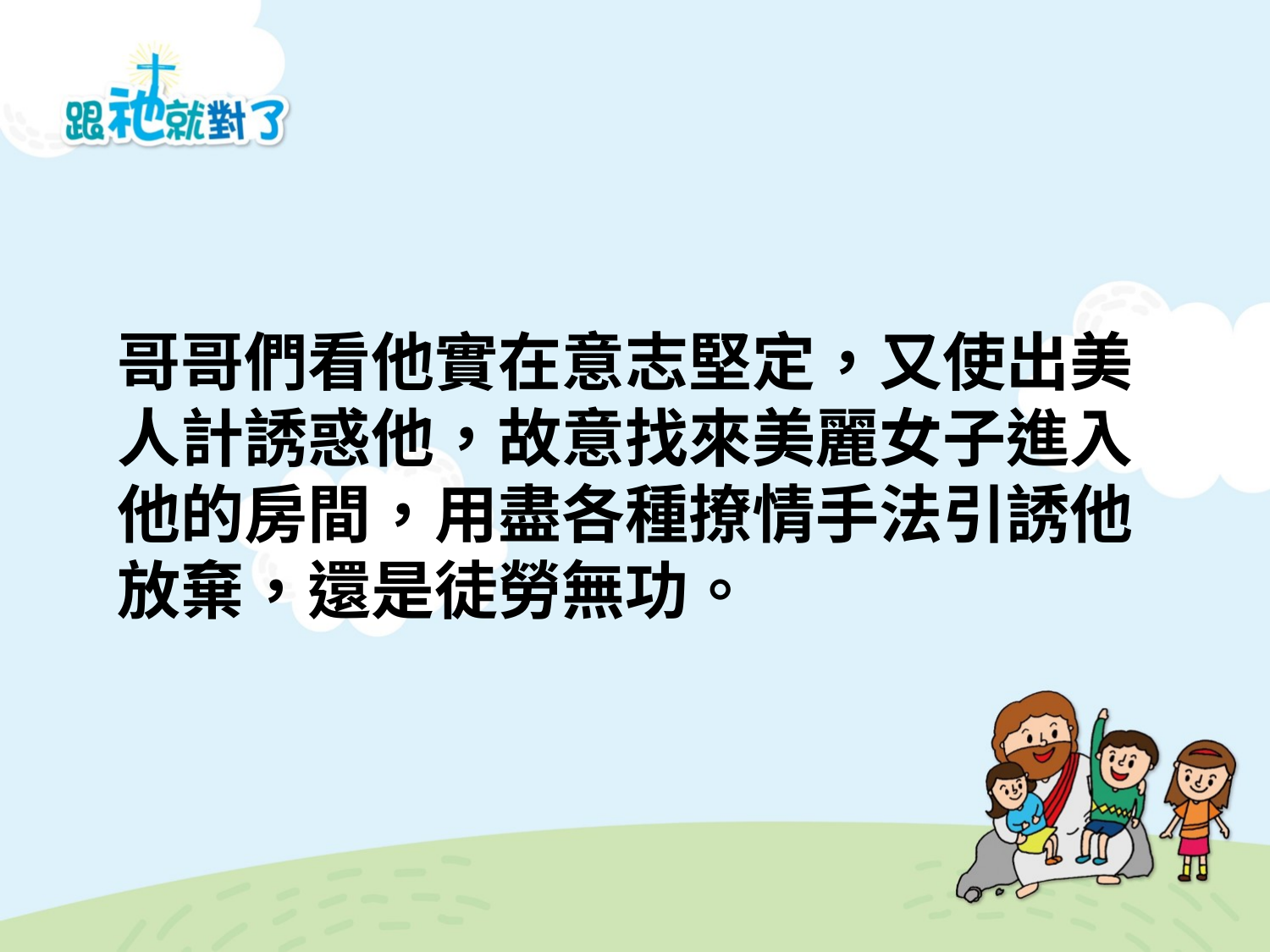

哥哥們看他實在意志堅定，又使出美人計誘惑他，故意找來美麗女子進入他的房間，用盡各種撩情手法引誘他放棄，還是徒勞無功。